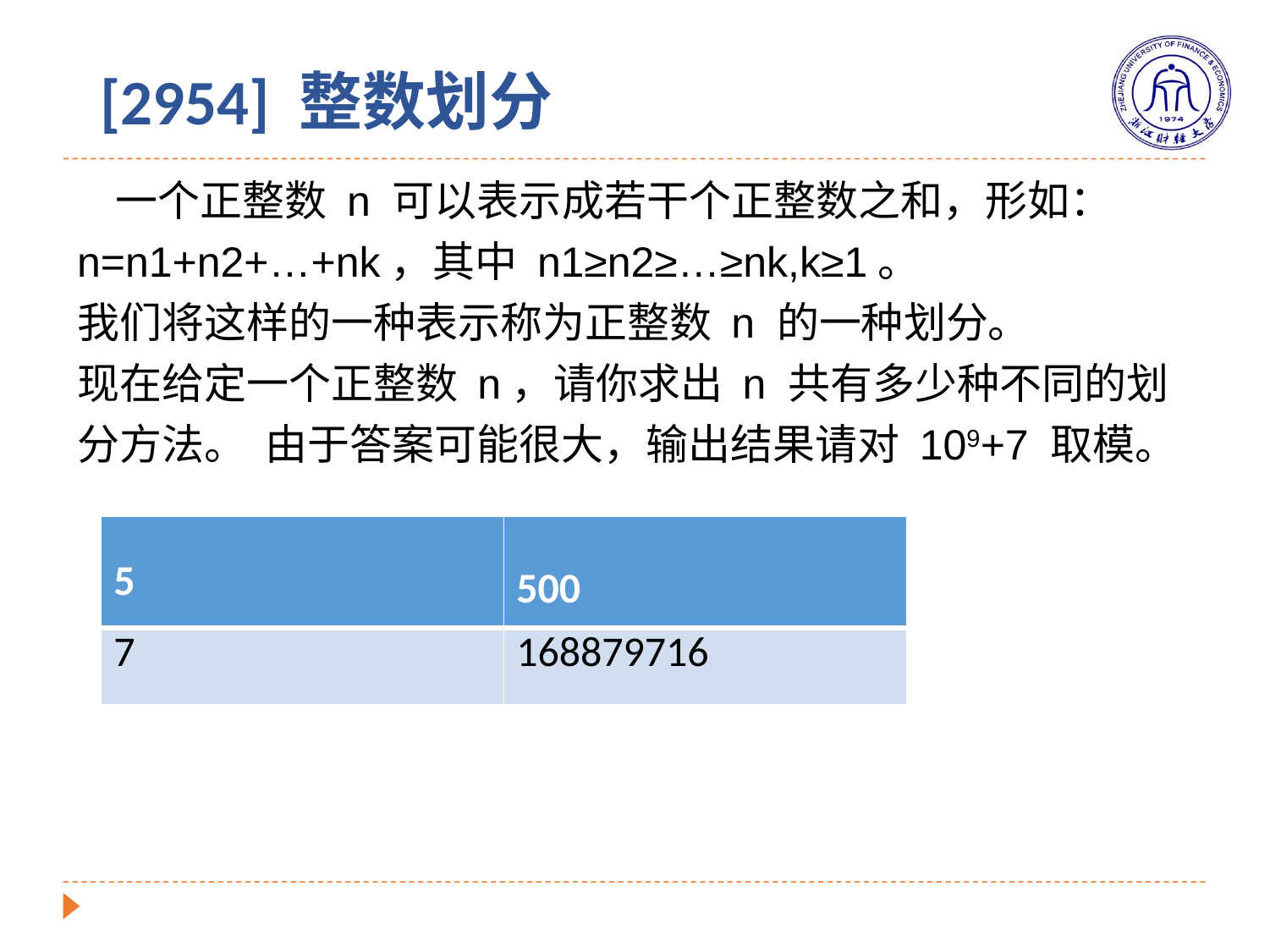

# [2954] 整数划分
   一个正整数 n 可以表示成若干个正整数之和，形如：n=n1+n2+…+nk，其中 n1≥n2≥…≥nk,k≥1。
我们将这样的一种表示称为正整数 n 的一种划分。
现在给定一个正整数 n，请你求出 n 共有多少种不同的划分方法。  由于答案可能很大，输出结果请对 109+7 取模。
| 5 | 500 |
| --- | --- |
| 7 | 168879716 |